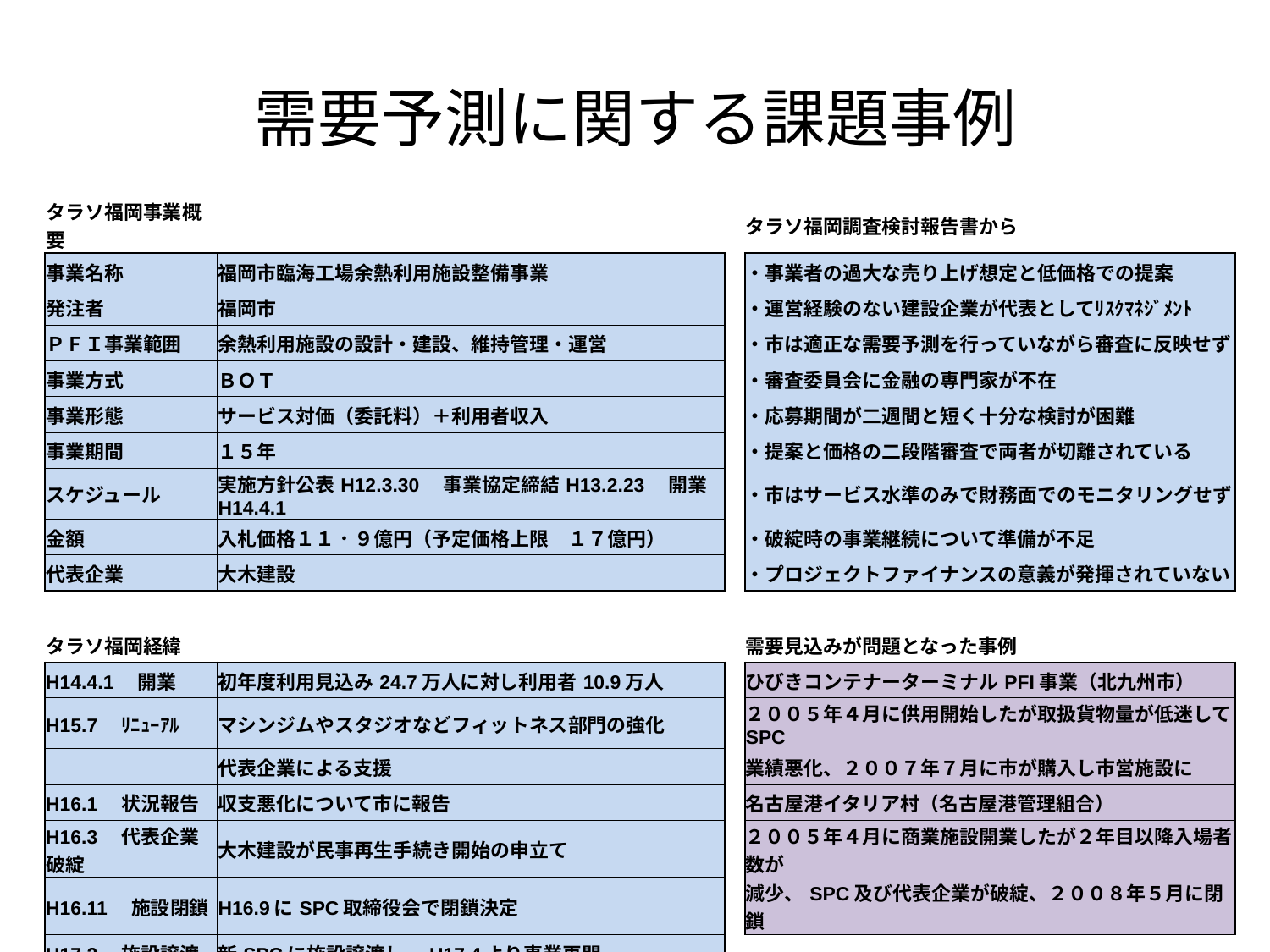

# 需要予測に関する課題事例
| タラソ福岡事業概要 |  |  | タラソ福岡調査検討報告書から |
| --- | --- | --- | --- |
| 事業名称 | 福岡市臨海工場余熱利用施設整備事業 |  | ・事業者の過大な売り上げ想定と低価格での提案 |
| 発注者 | 福岡市 |  | ・運営経験のない建設企業が代表としてﾘｽｸﾏﾈｼﾞﾒﾝﾄ |
| ＰＦＩ事業範囲 | 余熱利用施設の設計・建設、維持管理・運営 |  | ・市は適正な需要予測を行っていながら審査に反映せず |
| 事業方式 | ＢＯＴ |  | ・審査委員会に金融の専門家が不在 |
| 事業形態 | サービス対価（委託料）＋利用者収入 |  | ・応募期間が二週間と短く十分な検討が困難 |
| 事業期間 | １５年 |  | ・提案と価格の二段階審査で両者が切離されている |
| スケジュール | 実施方針公表H12.3.30　事業協定締結H13.2.23　開業H14.4.1 |  | ・市はサービス水準のみで財務面でのモニタリングせず |
| 金額 | 入札価格１１．９億円（予定価格上限　１７億円） |  | ・破綻時の事業継続について準備が不足 |
| 代表企業 | 大木建設 |  | ・プロジェクトファイナンスの意義が発揮されていない |
|  |  |  |  |
| タラソ福岡経緯 |  |  | 需要見込みが問題となった事例 |
| H14.4.1　開業 | 初年度利用見込み24.7万人に対し利用者10.9万人 |  | ひびきコンテナーターミナルPFI事業（北九州市） |
| H15.7　ﾘﾆｭｰｱﾙ | マシンジムやスタジオなどフィットネス部門の強化 |  | ２００５年４月に供用開始したが取扱貨物量が低迷してSPC |
|  | 代表企業による支援 |  | 業績悪化、２００７年７月に市が購入し市営施設に |
| H16.1　状況報告 | 収支悪化について市に報告 |  | 名古屋港イタリア村（名古屋港管理組合） |
| H16.3　代表企業破綻 | 大木建設が民事再生手続き開始の申立て |  | ２００５年４月に商業施設開業したが２年目以降入場者数が |
| H16.11　施設閉鎖 | H16.9にSPC取締役会で閉鎖決定 |  | 減少、SPC及び代表企業が破綻、２００８年５月に閉鎖 |
| H17.2　施設譲渡 | 新SPCに施設譲渡し、H17.4より事業再開 |  |  |